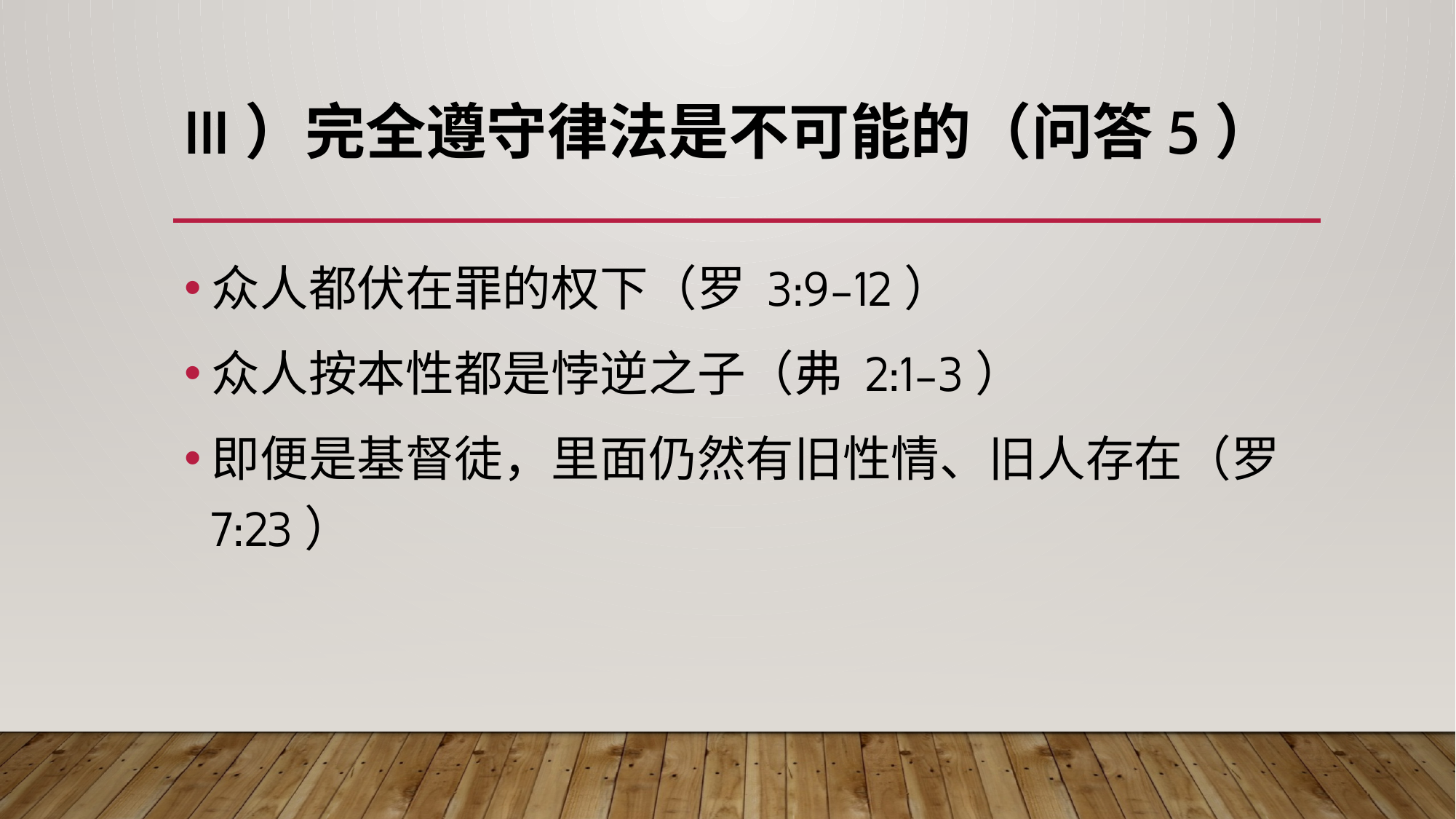

# III）完全遵守律法是不可能的（问答5）
众人都伏在罪的权下（罗 3:9–12）
众人按本性都是悖逆之子（弗 2:1–3）
即便是基督徒，里面仍然有旧性情、旧人存在（罗 7:23）